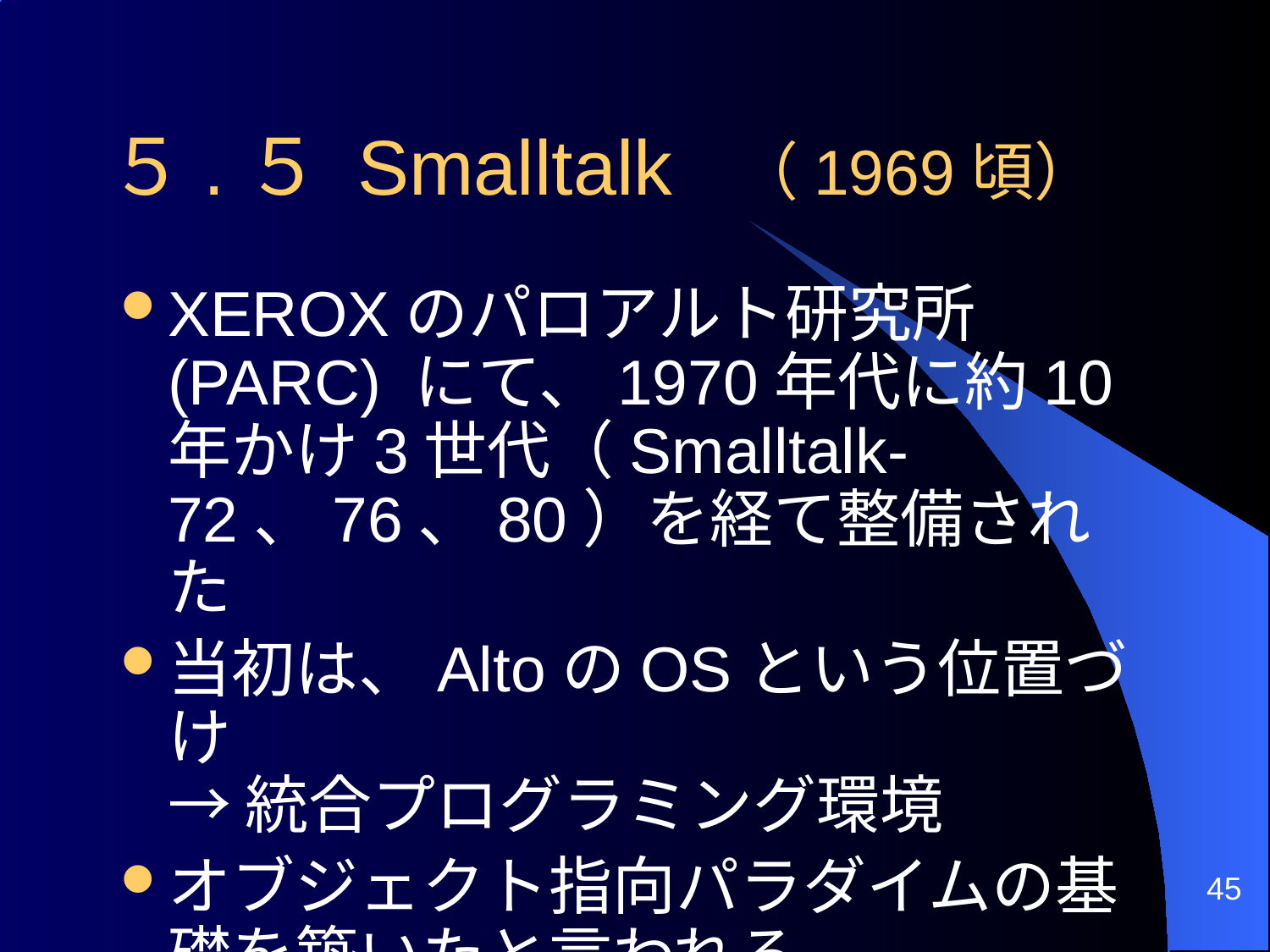

# ５.５ Smalltalk  （1969頃）
XEROXのパロアルト研究所 (PARC) にて、1970年代に約10年かけ3世代（Smalltalk-72、76、80）を経て整備された
当初は、AltoのOSという位置づけ
→ 統合プログラミング環境
オブジェクト指向パラダイムの基礎を築いたと言われる
45